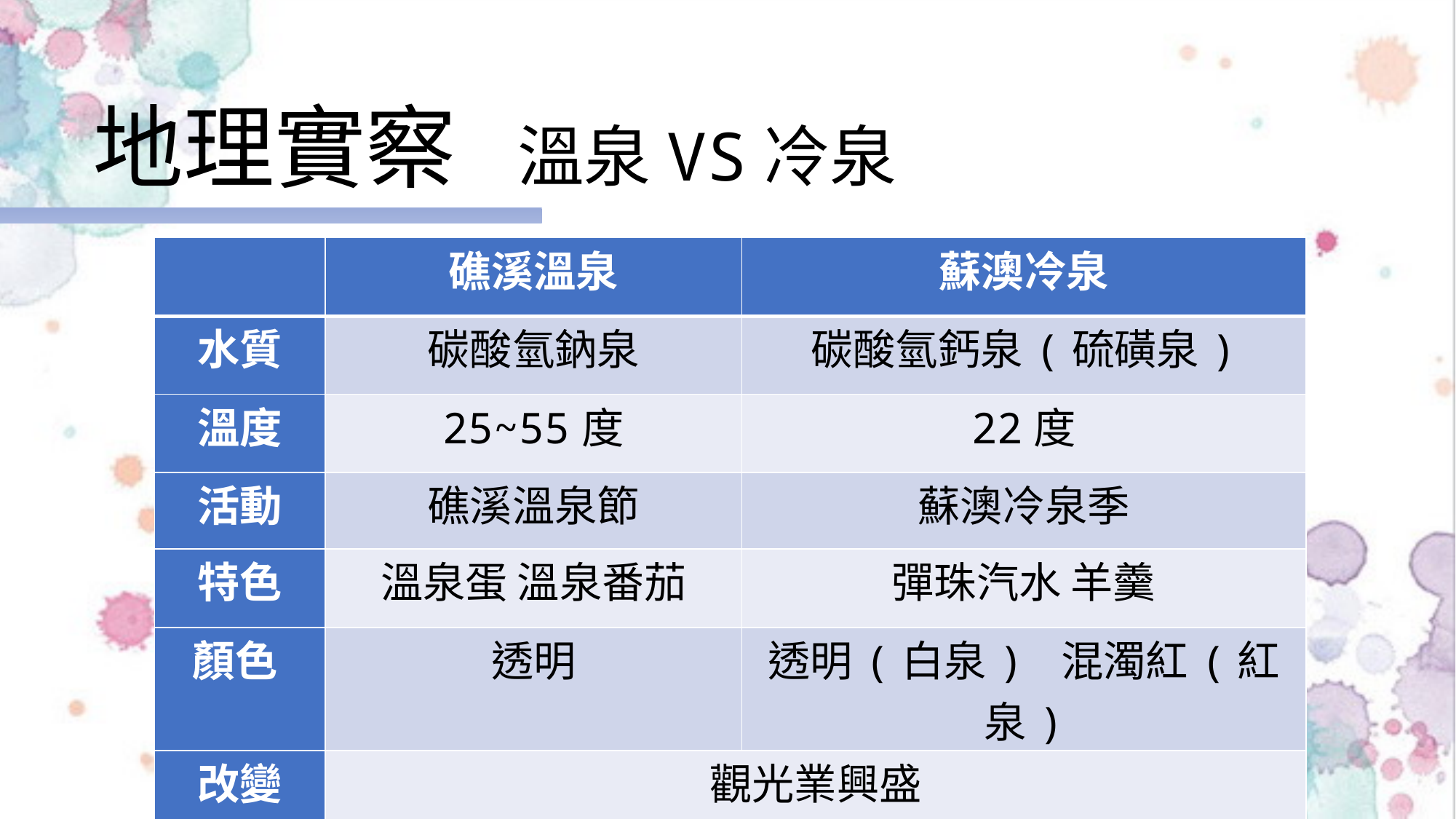

# 地理實察   溫泉VS冷泉

|  | 礁溪溫泉 | 蘇澳冷泉 |
| --- | --- | --- |
| 水質 | 碳酸氫鈉泉 | 碳酸氫鈣泉(硫磺泉) |
| 溫度 | 25~55度 | 22度 |
| 活動 | 礁溪溫泉節 | 蘇澳冷泉季 |
| 特色 | 溫泉蛋 溫泉番茄 | 彈珠汽水 羊羹 |
| 顏色 | 透明 | 透明(白泉) 混濁紅(紅泉) |
| 改變 | 觀光業興盛 |  |